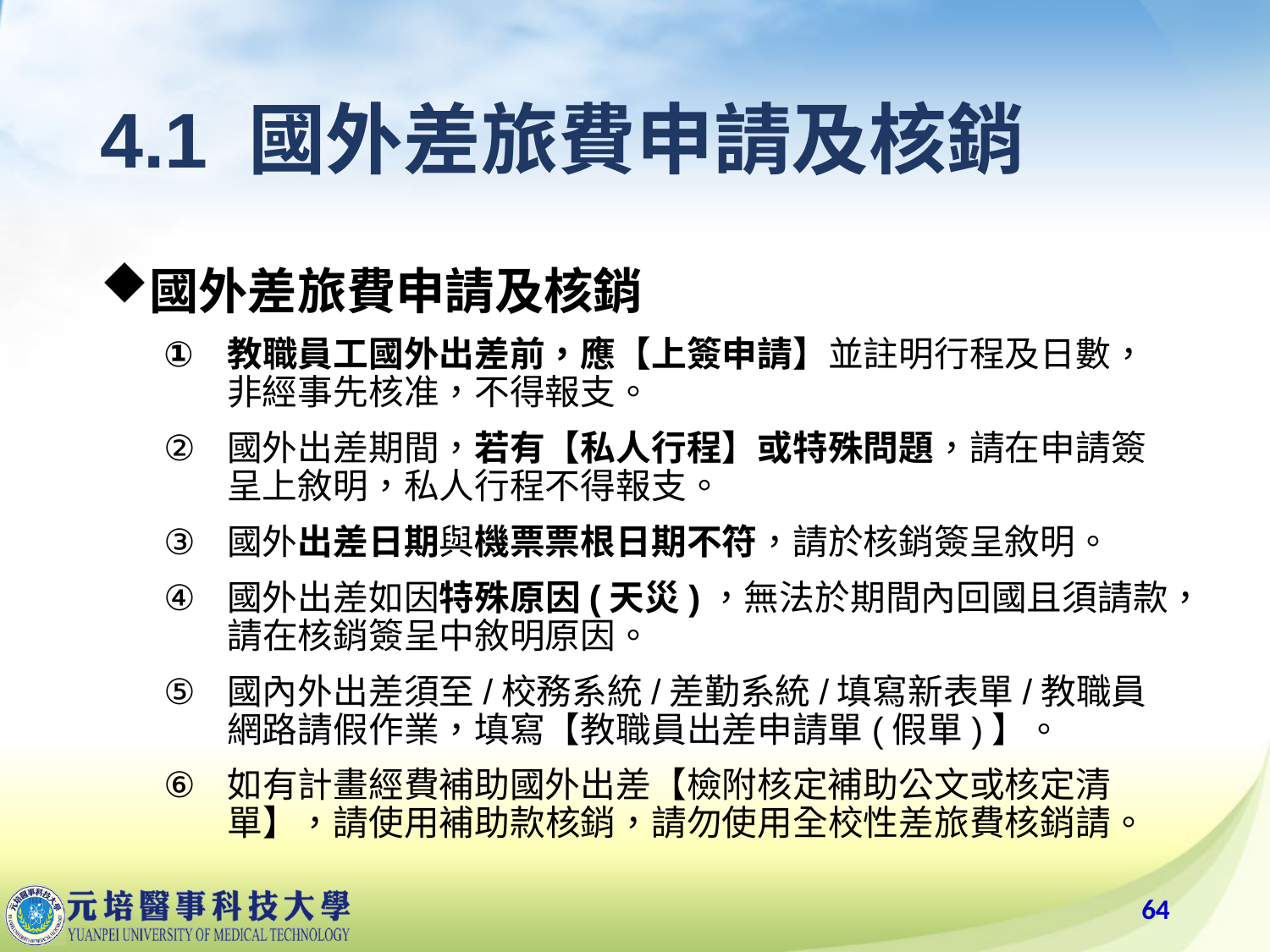

# 4.1 國外差旅費申請及核銷
國外差旅費申請及核銷
教職員工國外出差前，應【上簽申請】並註明行程及日數，非經事先核准，不得報支。
國外出差期間，若有【私人行程】或特殊問題，請在申請簽呈上敘明，私人行程不得報支。
國外出差日期與機票票根日期不符，請於核銷簽呈敘明。
國外出差如因特殊原因(天災)，無法於期間內回國且須請款，請在核銷簽呈中敘明原因。
國內外出差須至/校務系統/差勤系統/填寫新表單/教職員網路請假作業，填寫【教職員出差申請單(假單)】。
如有計畫經費補助國外出差【檢附核定補助公文或核定清單】，請使用補助款核銷，請勿使用全校性差旅費核銷請。

64